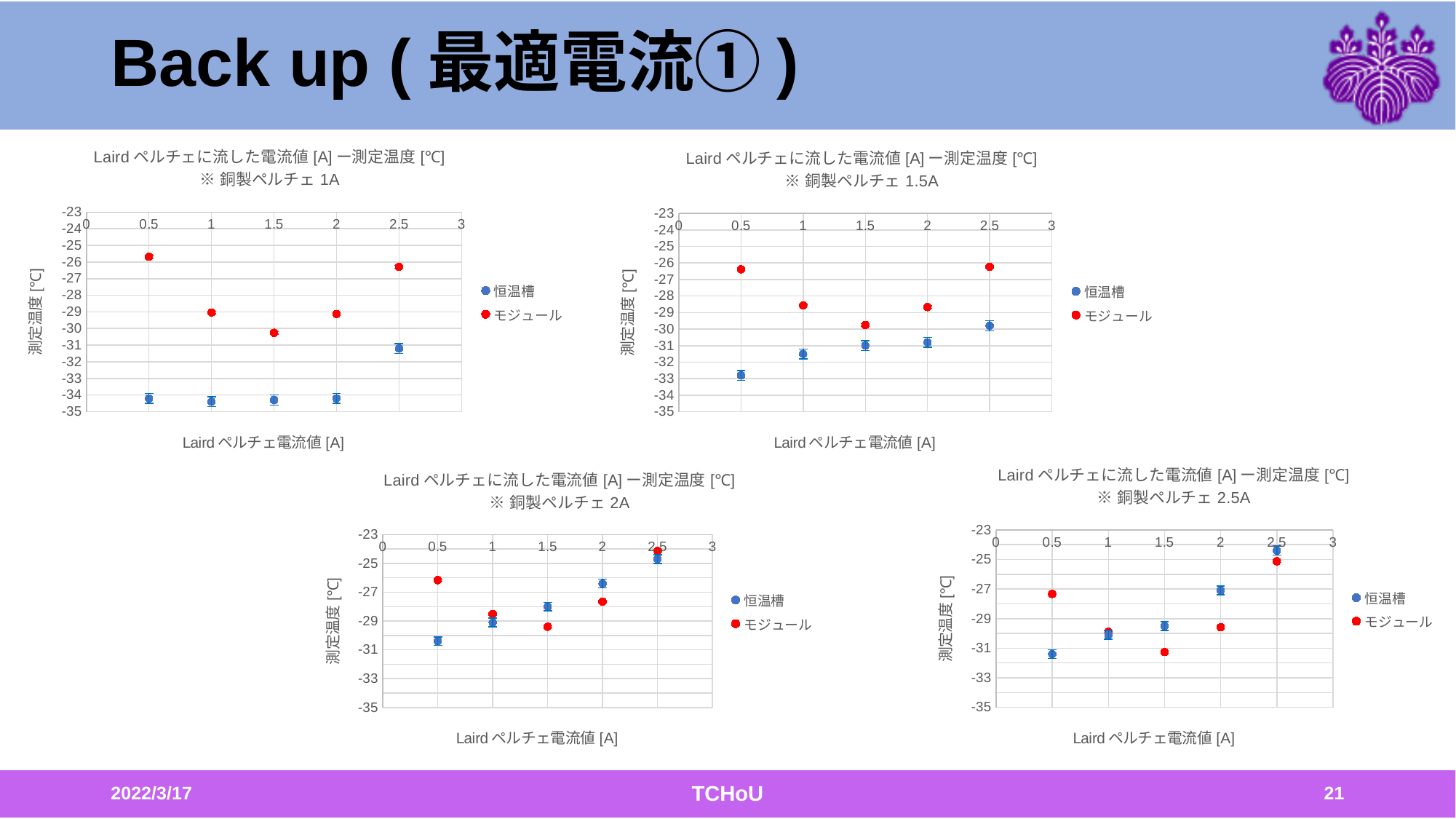

# Back up (最適電流①)

### Chart: Lairdペルチェに流した電流値[A]ー測定温度[℃]
※銅製ペルチェ1A

| Category |  |  |
|---|---|---|

### Chart: Lairdペルチェに流した電流値[A]ー測定温度[℃]
※銅製ペルチェ1.5A

| Category |  |  |
|---|---|---|

### Chart: Lairdペルチェに流した電流値[A]ー測定温度[℃]
※銅製ペルチェ2.5A

| Category |  |  |
|---|---|---|

### Chart: Lairdペルチェに流した電流値[A]ー測定温度[℃]
※銅製ペルチェ2A

| Category |  |  |
|---|---|---|
2022/3/17
21
TCHoU